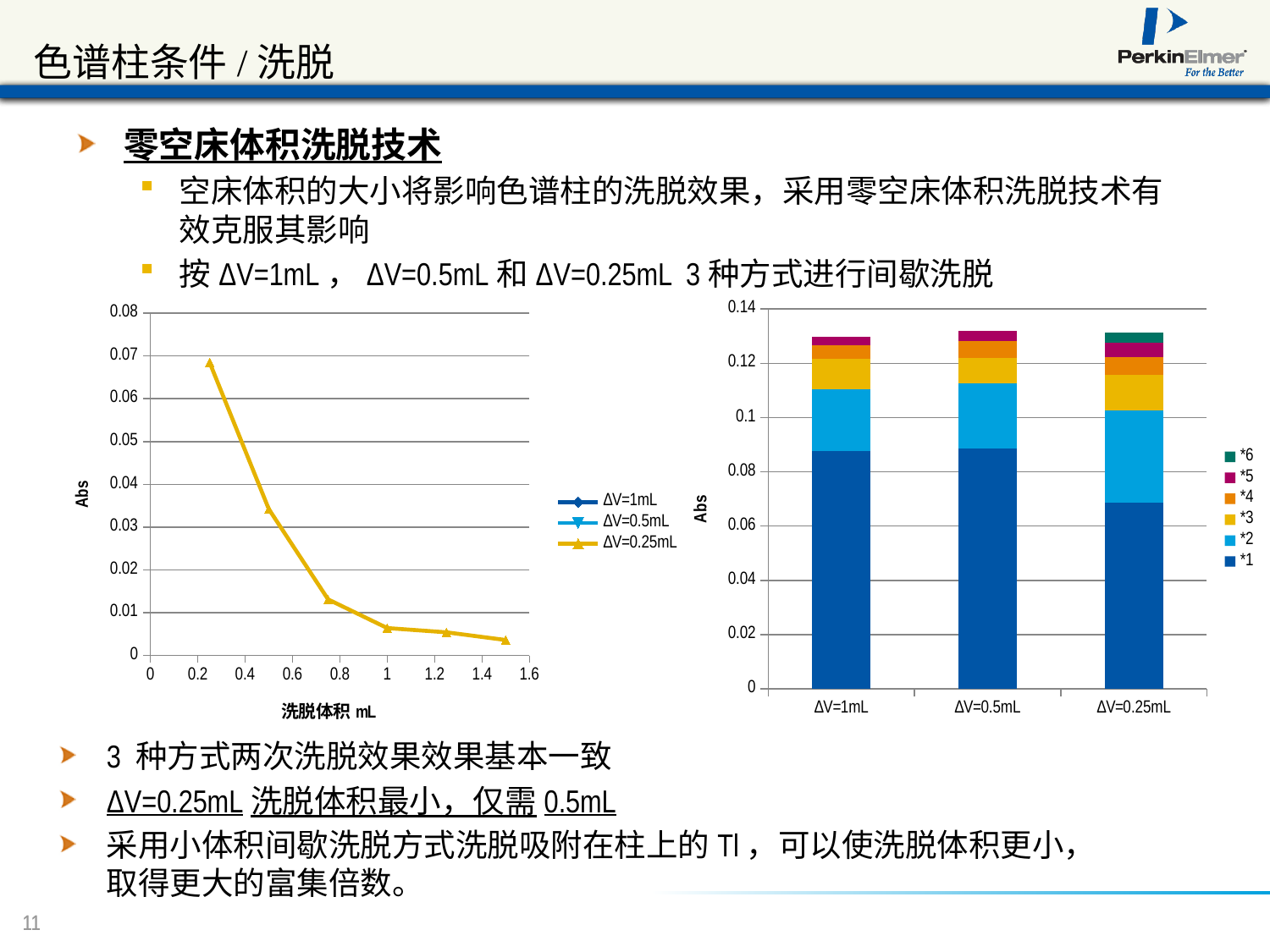

# 色谱柱条件/洗脱
零空床体积洗脱技术
空床体积的大小将影响色谱柱的洗脱效果，采用零空床体积洗脱技术有效克服其影响
按ΔV=1mL，ΔV=0.5mL和ΔV=0.25mL  3种方式进行间歇洗脱

### Chart

| Category |  |  |  |  |  |  |
|---|---|---|---|---|---|---|
| ΔV=1mL | 0.0878 | 0.0226 | 0.0111 | 0.0051 | 0.0033 | None |
| ΔV=0.5mL | 0.0885 | 0.0242 | 0.0094 | 0.006 | 0.0038 | None |
| ΔV=0.25mL | 0.0685 | 0.0342 | 0.0131 | 0.0064 | 0.0054 | 0.0036 |

### Chart

| Category | ΔV=1mL | ΔV=0.5mL | ΔV=0.25mL |
|---|---|---|---|
3 种方式两次洗脱效果效果基本一致
ΔV=0.25mL洗脱体积最小，仅需0.5mL
采用小体积间歇洗脱方式洗脱吸附在柱上的Tl，可以使洗脱体积更小，取得更大的富集倍数。